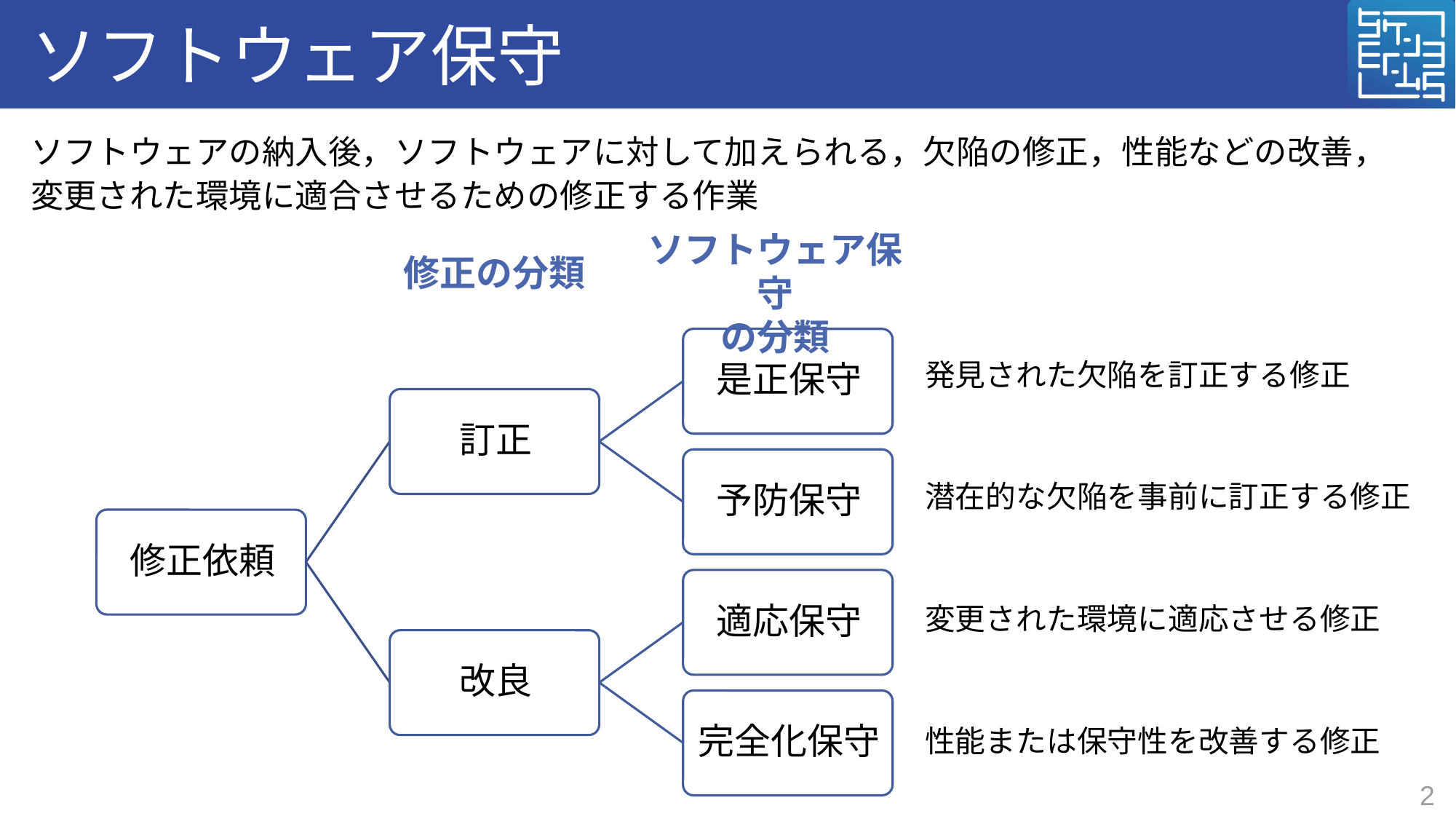

# ソフトウェア保守
ソフトウェアの納入後，ソフトウェアに対して加えられる，欠陥の修正，性能などの改善，
変更された環境に適合させるための修正する作業
ソフトウェア保守
の分類
修正の分類
修正依頼

訂正

是正保守

予防保守

改良

適応保守

完全化保守
発見された欠陥を訂正する修正
潜在的な欠陥を事前に訂正する修正
変更された環境に適応させる修正
性能または保守性を改善する修正
2